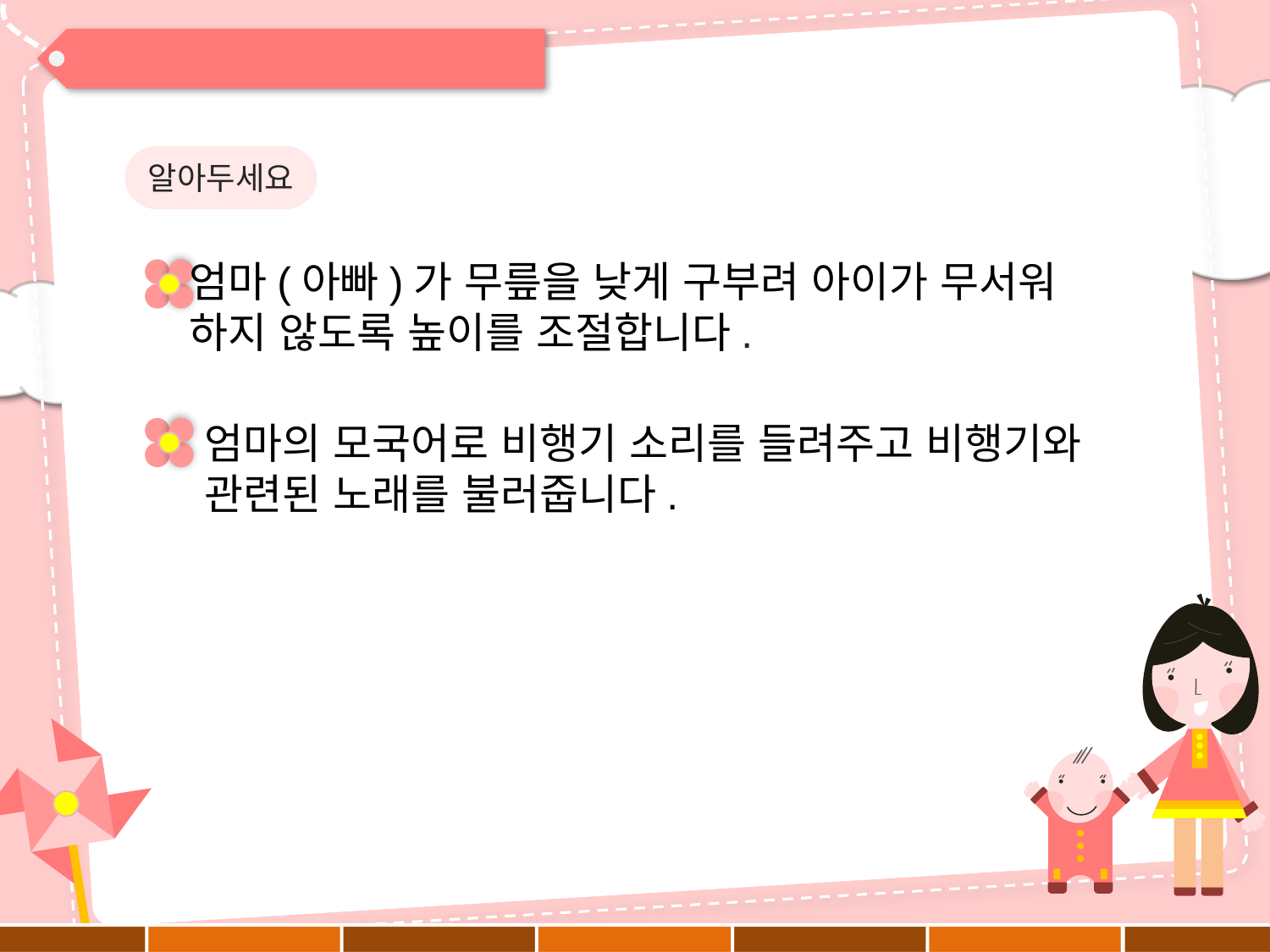

알아두세요
엄마(아빠)가 무릎을 낮게 구부려 아이가 무서워
하지 않도록 높이를 조절합니다.

엄마의 모국어로 비행기 소리를 들려주고 비행기와
관련된 노래를 불러줍니다.